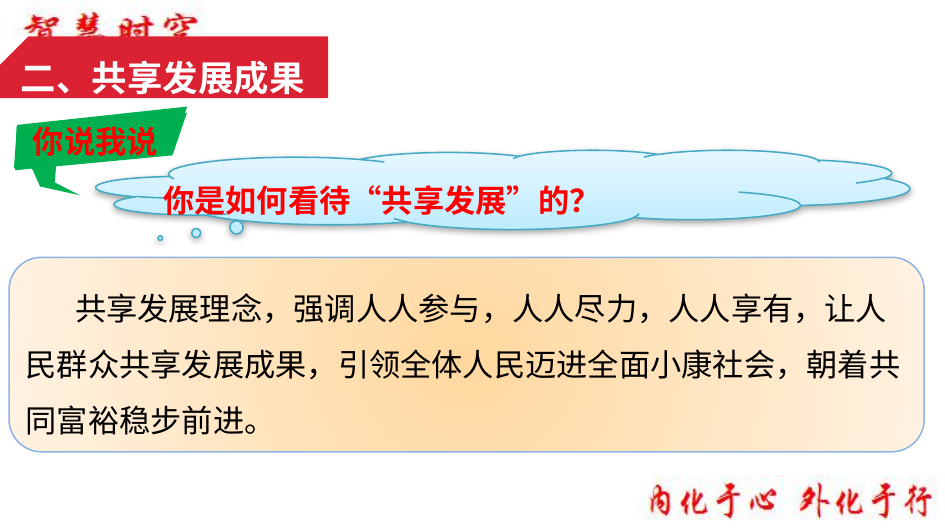

二、共享发展成果

你说我说

      你是如何看待“共享发展”的？
      共享发展理念，强调人人参与，人人尽力，人人享有，让人民群众共享发展成果，引领全体人民迈进全面小康社会，朝着共同富裕稳步前进。